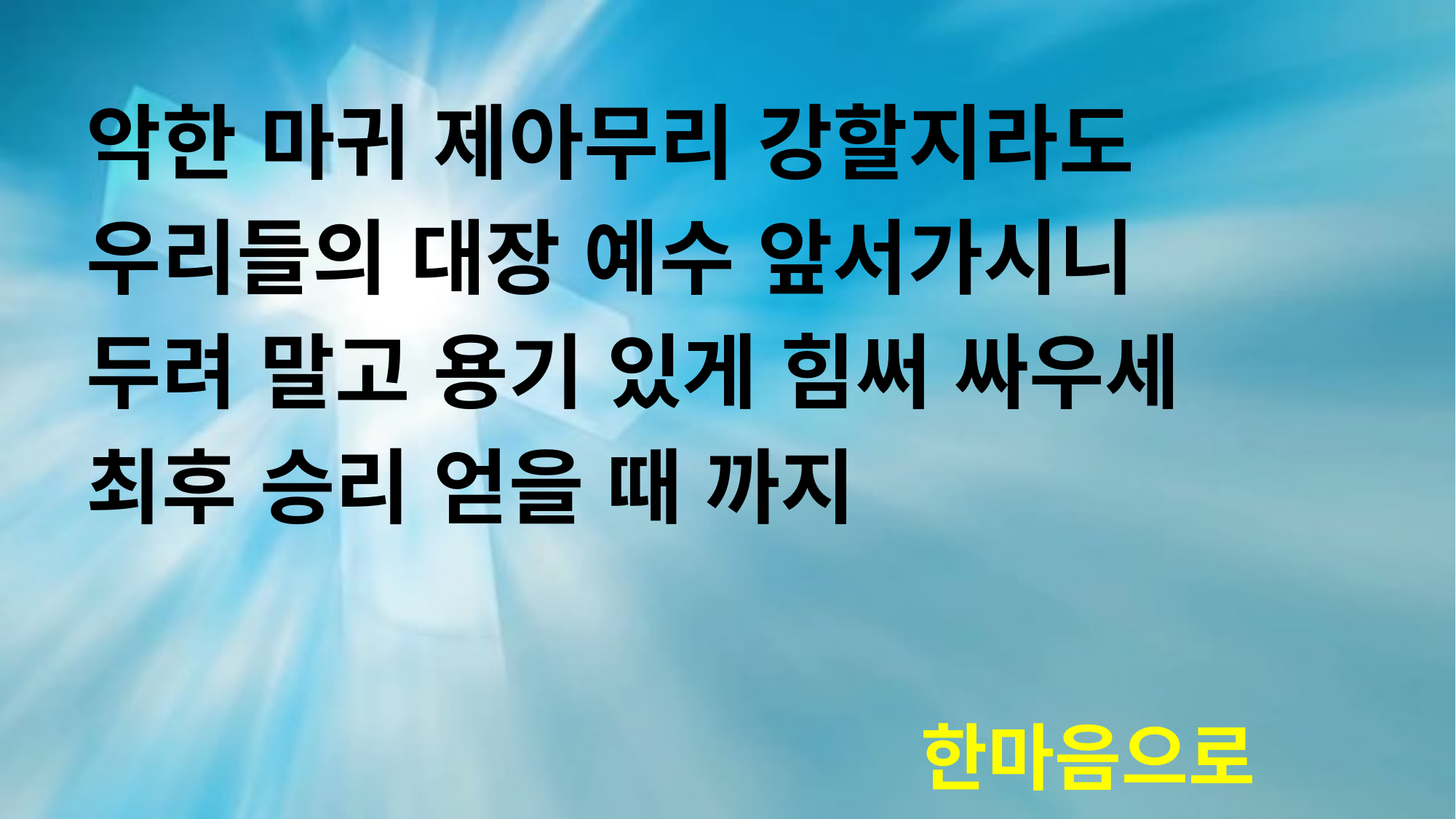

악한 마귀 제아무리 강할지라도
우리들의 대장 예수 앞서가시니
두려 말고 용기 있게 힘써 싸우세
최후 승리 얻을 때 까지
# 한마음으로